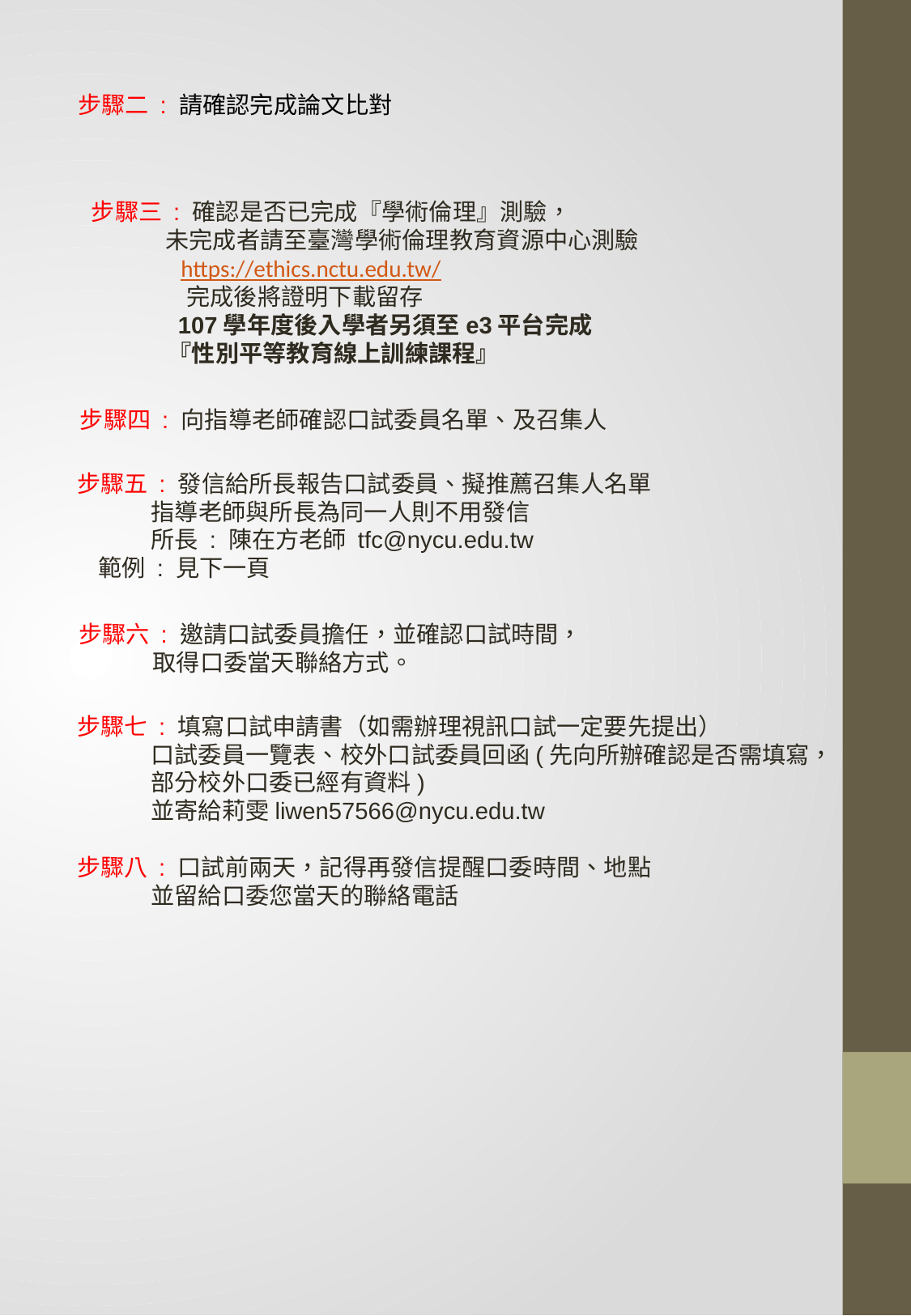

步驟二 : 請確認完成論文比對

步驟三 : 確認是否已完成『學術倫理』測驗，
             未完成者請至臺灣學術倫理教育資源中心測驗
                 https://ethics.nctu.edu.tw/
                 完成後將證明下載留存
             107學年度後入學者另須至e3平台完成
             『性別平等教育線上訓練課程』
步驟四 : 向指導老師確認口試委員名單、及召集人
步驟五 : 發信給所長報告口試委員、擬推薦召集人名單
             指導老師與所長為同一人則不用發信
             所長 : 陳在方老師 tfc@nycu.edu.tw
   範例 : 見下一頁
步驟六 : 邀請口試委員擔任，並確認口試時間，
             取得口委當天聯絡方式。
步驟七 : 填寫口試申請書（如需辦理視訊口試一定要先提出）
             口試委員一覽表、校外口試委員回函(先向所辦確認是否需填寫，
             部分校外口委已經有資料)
             並寄給莉雯liwen57566@nycu.edu.tw

步驟八 : 口試前兩天，記得再發信提醒口委時間、地點
             並留給口委您當天的聯絡電話